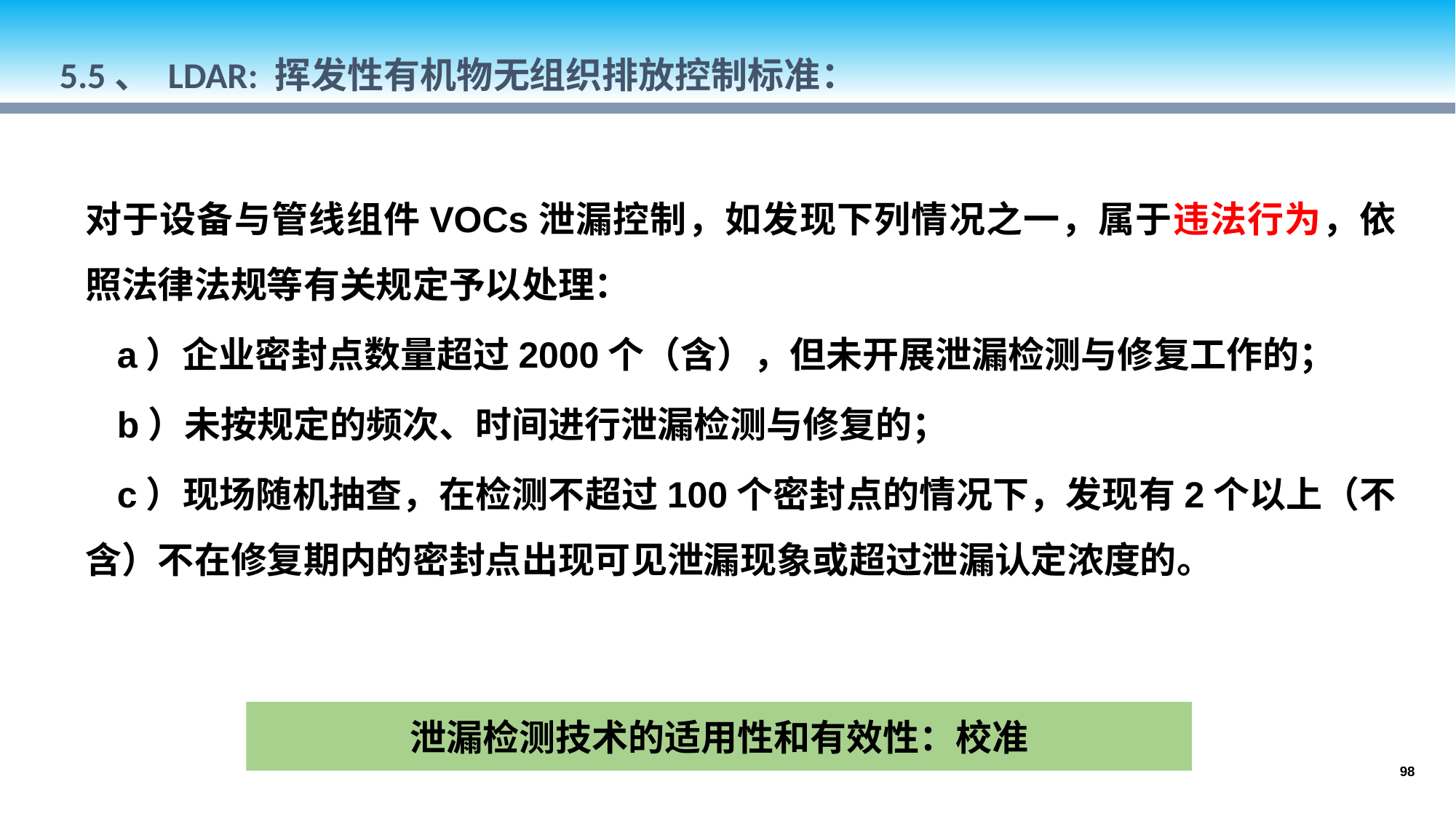

# 5.5、 LDAR: 挥发性有机物无组织排放控制标准：
对于设备与管线组件VOCs泄漏控制，如发现下列情况之一，属于违法行为，依照法律法规等有关规定予以处理：
a）企业密封点数量超过2000个（含），但未开展泄漏检测与修复工作的；
b）未按规定的频次、时间进行泄漏检测与修复的；
c）现场随机抽查，在检测不超过100个密封点的情况下，发现有2个以上（不含）不在修复期内的密封点出现可见泄漏现象或超过泄漏认定浓度的。
泄漏检测技术的适用性和有效性：校准
98